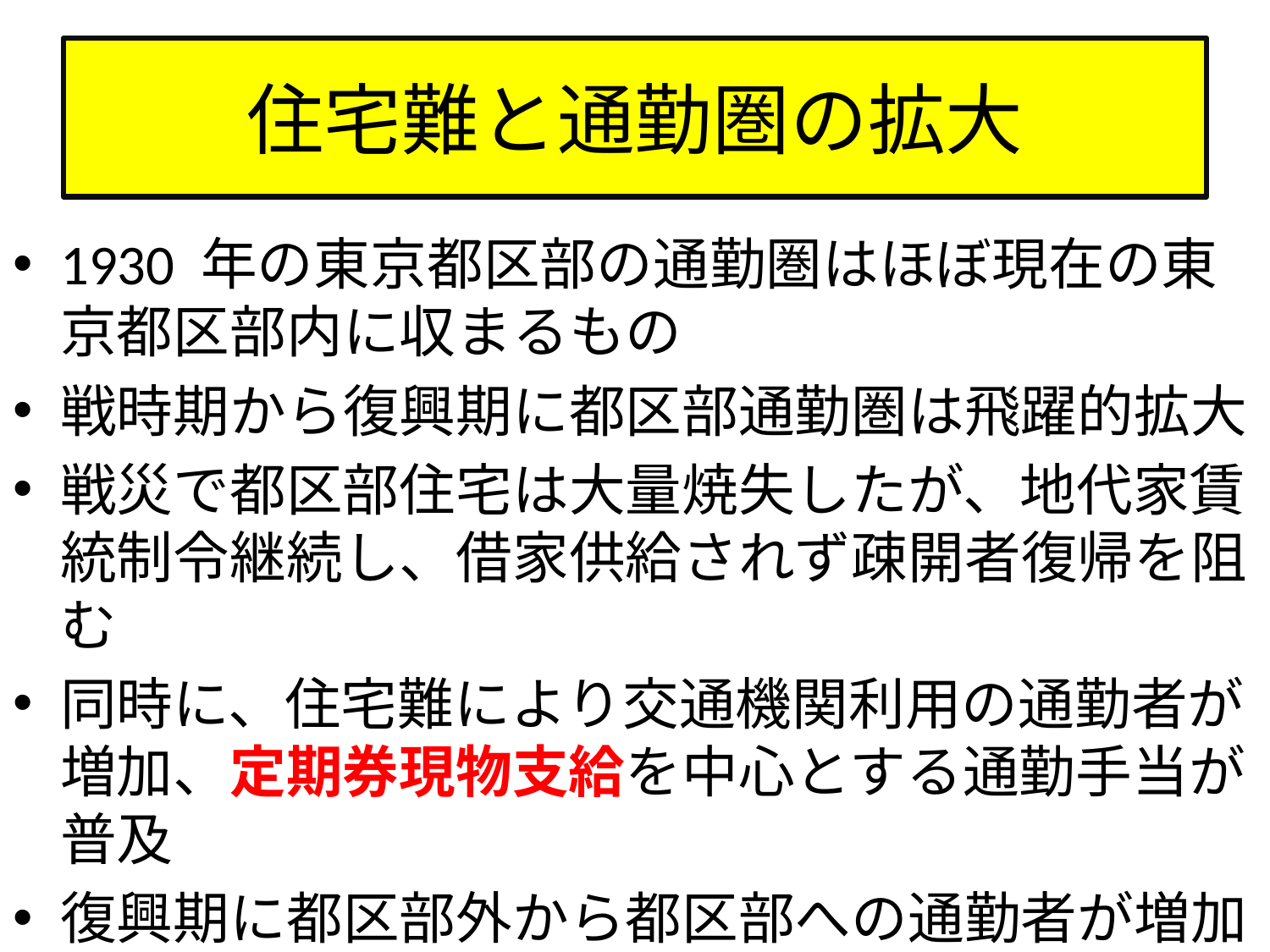

# 住宅難と通勤圏の拡大
1930 年の東京都区部の通勤圏はほぼ現在の東京都区部内に収まるもの
戦時期から復興期に都区部通勤圏は飛躍的拡大
戦災で都区部住宅は大量焼失したが、地代家賃統制令継続し、借家供給されず疎開者復帰を阻む
同時に、住宅難により交通機関利用の通勤者が増加、定期券現物支給を中心とする通勤手当が普及
復興期に都区部外から都区部への通勤者が増加